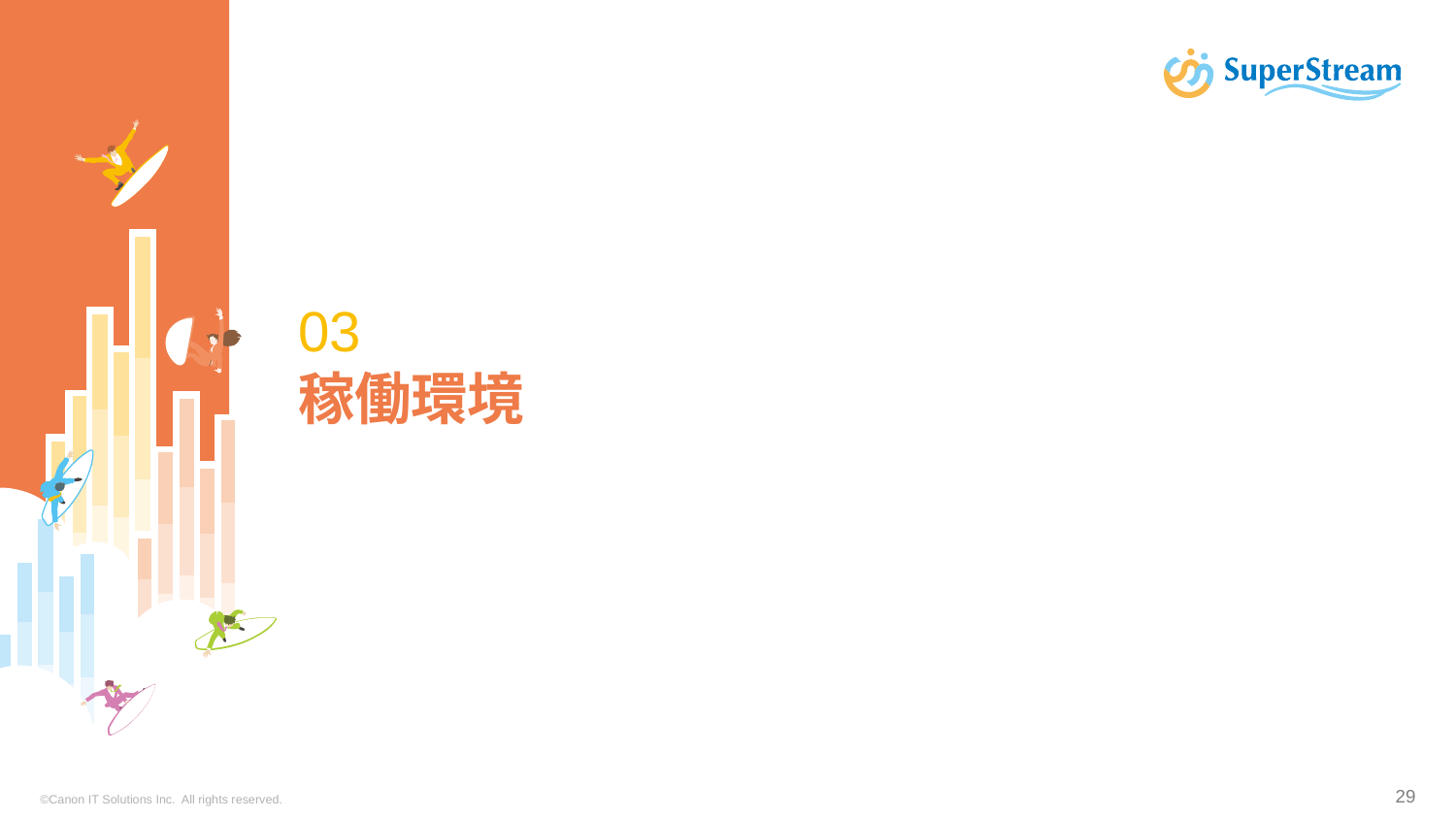

# 03 稼働環境
©Canon IT Solutions Inc.  All rights reserved.
29